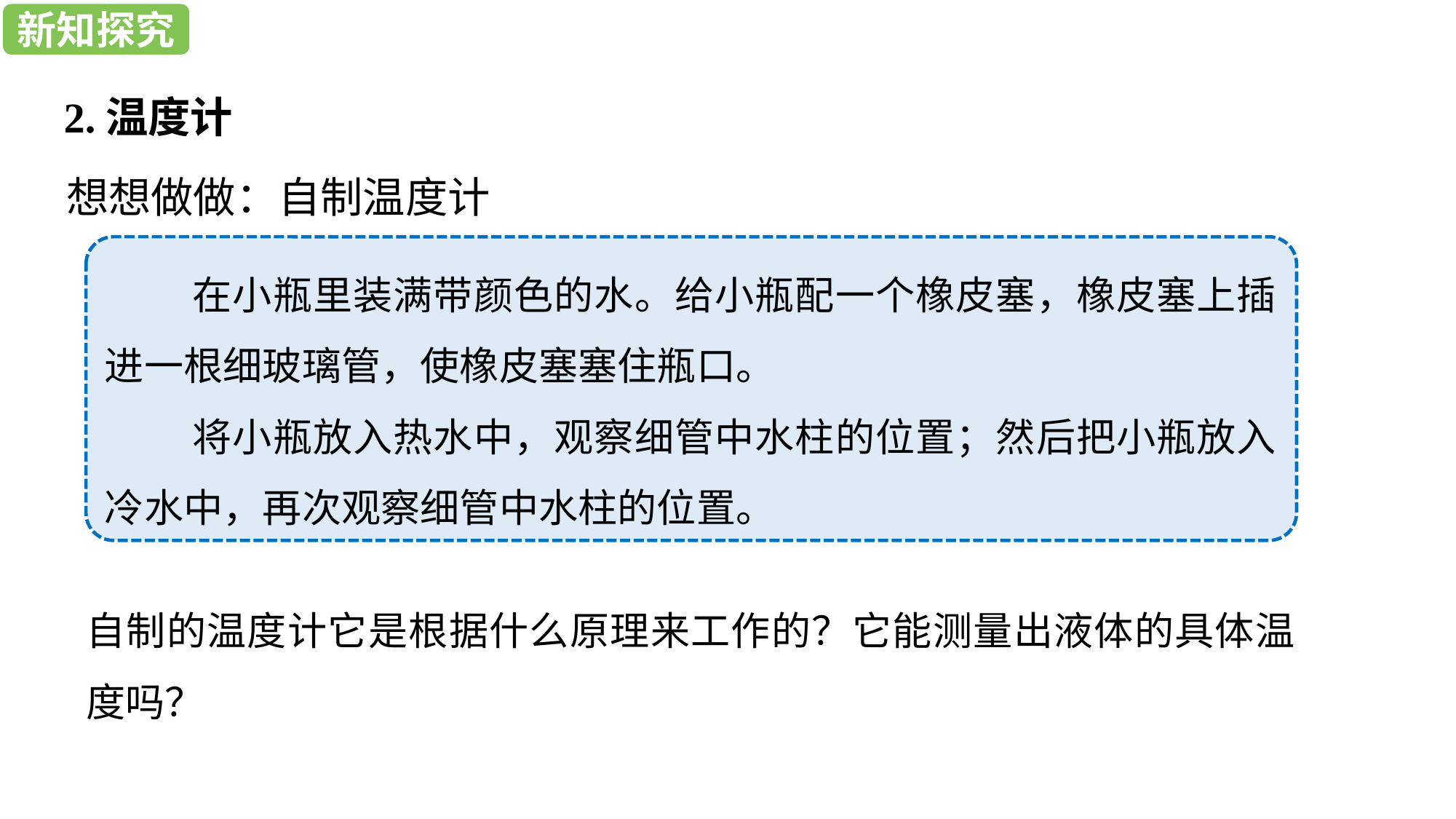

新知探究
新知探究
2.温度计
想想做做：自制温度计
        在小瓶里装满带颜色的水。给小瓶配一个橡皮塞，橡皮塞上插进一根细玻璃管，使橡皮塞塞住瓶口。
        将小瓶放入热水中，观察细管中水柱的位置；然后把小瓶放入冷水中，再次观察细管中水柱的位置。
自制的温度计它是根据什么原理来工作的？它能测量出液体的具体温度吗？